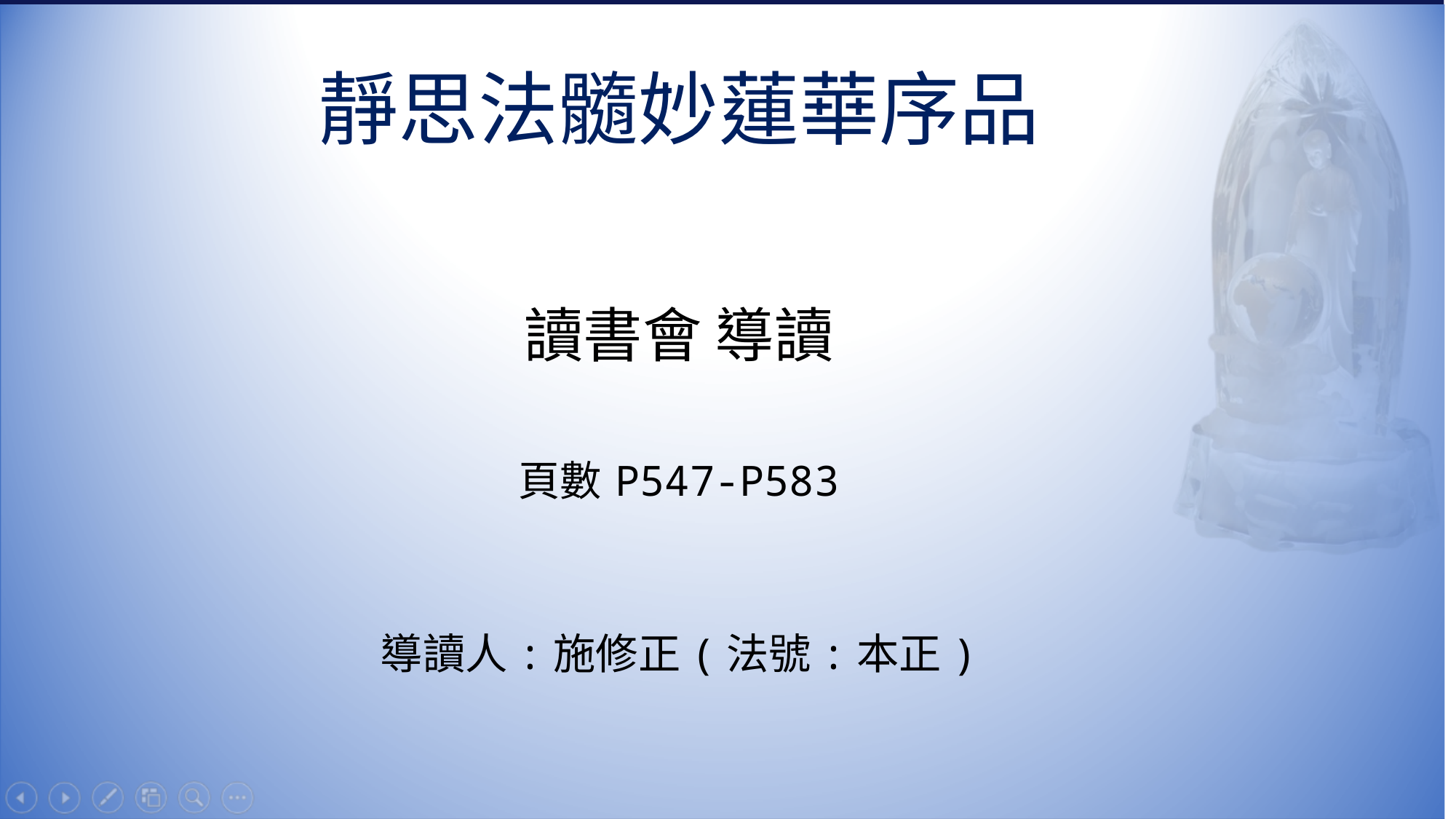

# 靜思法髓妙蓮華序品
讀書會 導讀

頁數 P547-P583
導讀人:施修正(法號:本正)